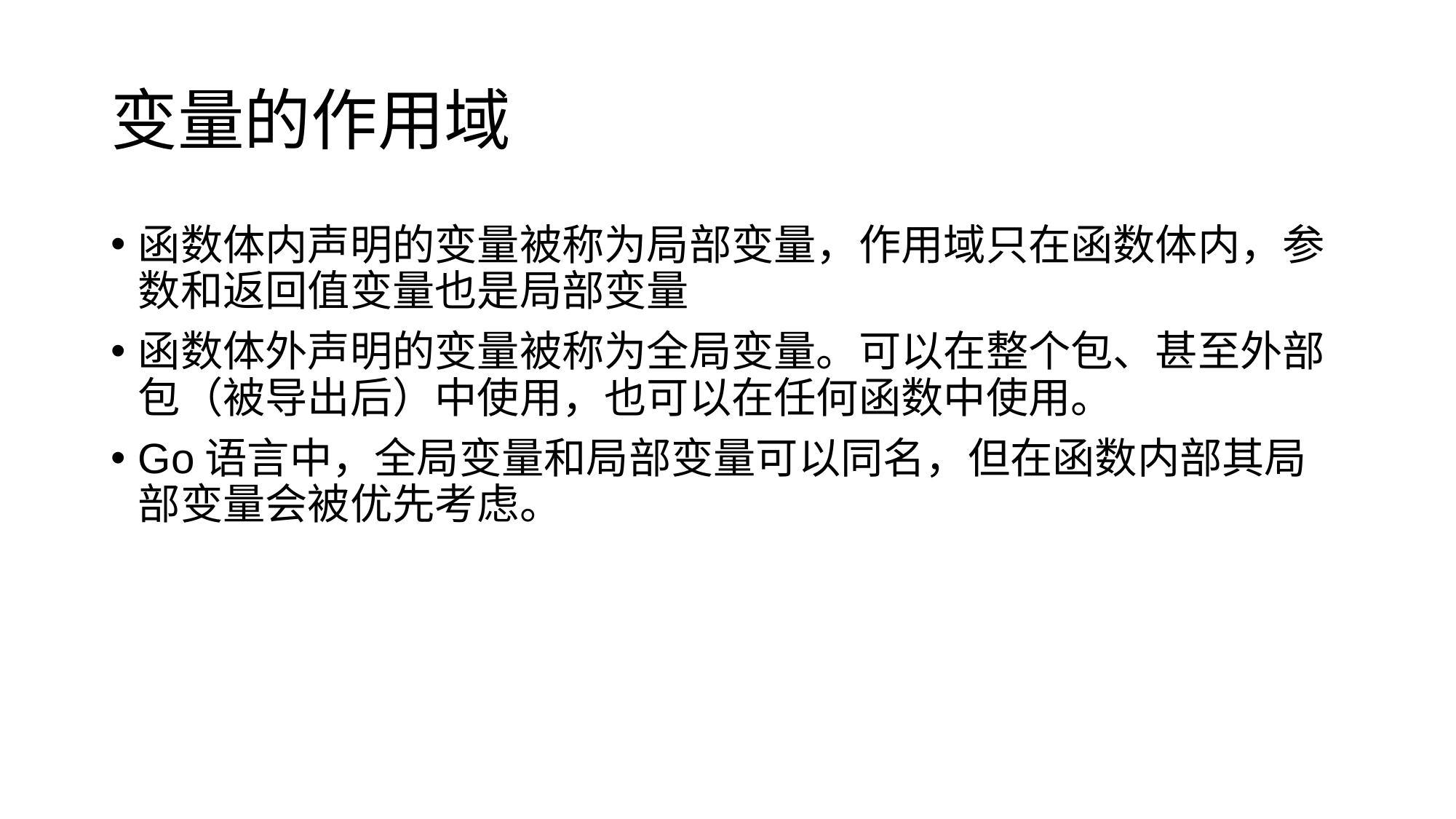

# 变量的作用域
函数体内声明的变量被称为局部变量，作用域只在函数体内，参数和返回值变量也是局部变量
函数体外声明的变量被称为全局变量。可以在整个包、甚至外部包（被导出后）中使用，也可以在任何函数中使用。
Go语言中，全局变量和局部变量可以同名，但在函数内部其局部变量会被优先考虑。